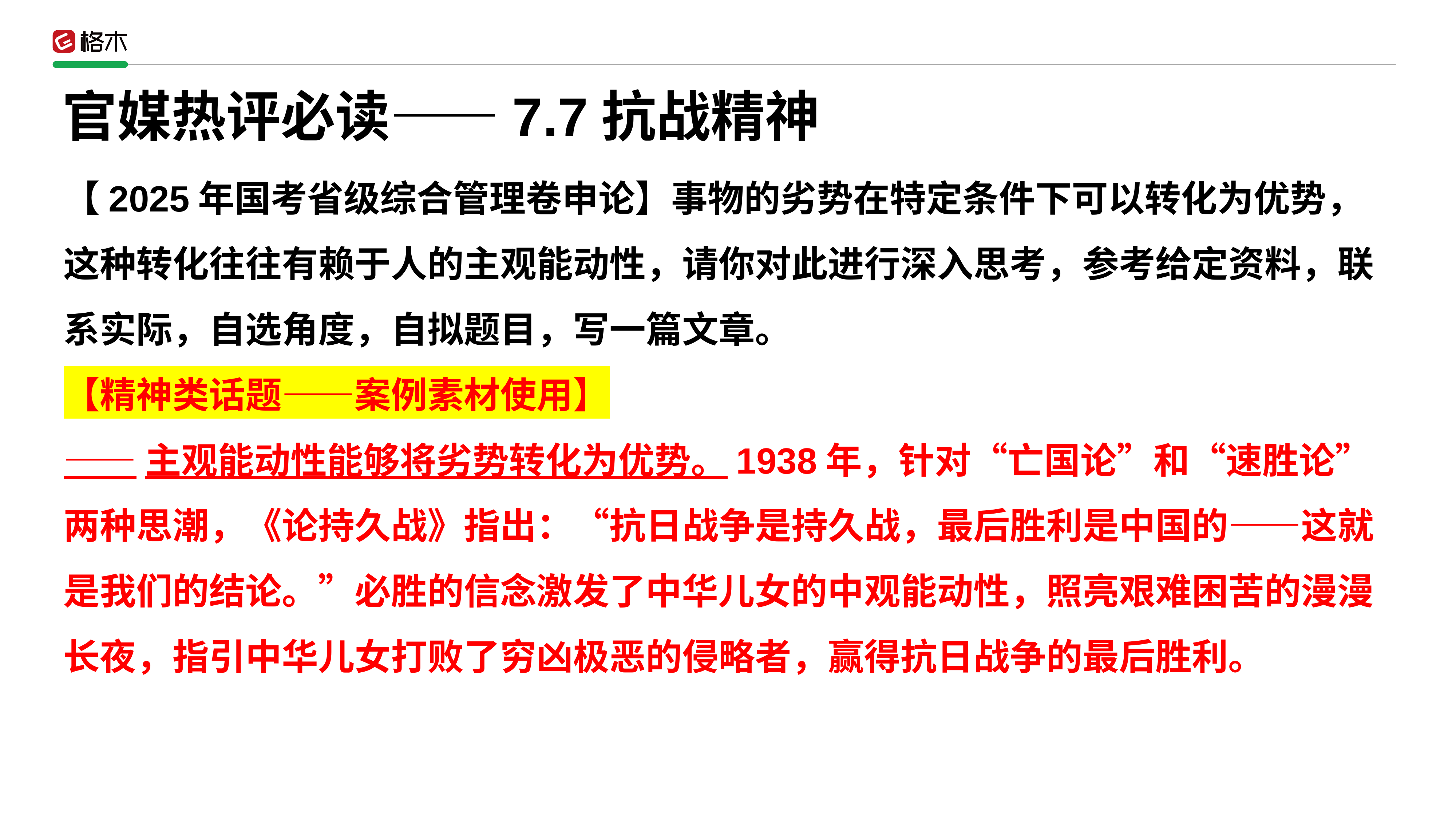

官媒热评必读——7.7抗战精神
【2025年国考省级综合管理卷申论】事物的劣势在特定条件下可以转化为优势，这种转化往往有赖于人的主观能动性，请你对此进行深入思考，参考给定资料，联系实际，自选角度，自拟题目，写一篇文章。
【精神类话题——案例素材使用】
——主观能动性能够将劣势转化为优势。1938年，针对“亡国论”和“速胜论”两种思潮，《论持久战》指出：“抗日战争是持久战，最后胜利是中国的——这就是我们的结论。”必胜的信念激发了中华儿女的中观能动性，照亮艰难困苦的漫漫长夜，指引中华儿女打败了穷凶极恶的侵略者，赢得抗日战争的最后胜利。